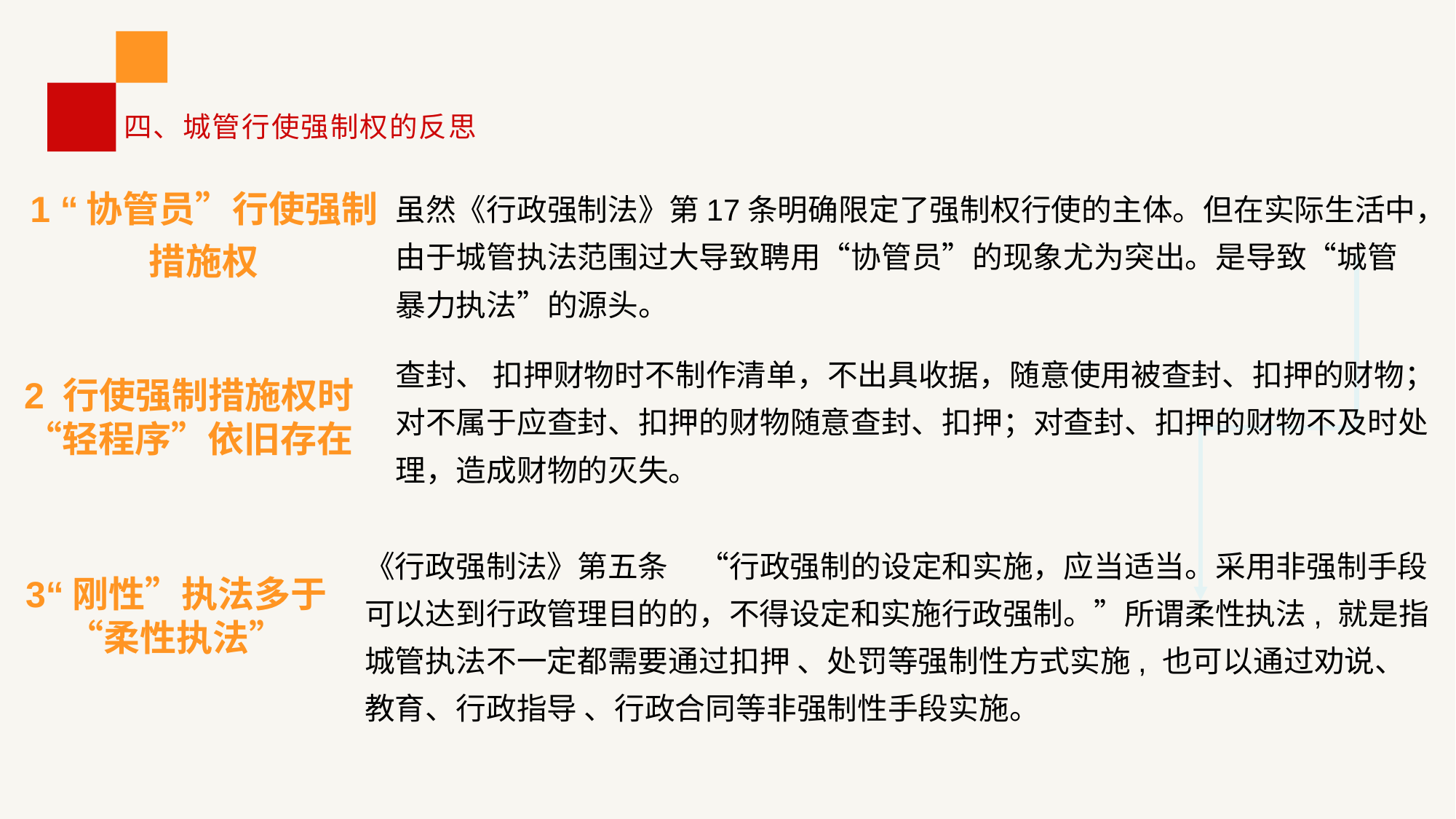

# 四、城管行使强制权的反思
1 “协管员”行使强制措施权
虽然《行政强制法》第17条明确限定了强制权行使的主体。但在实际生活中，由于城管执法范围过大导致聘用“协管员”的现象尤为突出。是导致“城管暴力执法”的源头。
查封、 扣押财物时不制作清单，不出具收据，随意使用被查封、扣押的财物；对不属于应查封、扣押的财物随意查封、扣押；对查封、扣押的财物不及时处理，造成财物的灭失。
2 行使强制措施权时“轻程序”依旧存在
《行政强制法》第五条　“行政强制的设定和实施，应当适当。采用非强制手段可以达到行政管理目的的，不得设定和实施行政强制。”所谓柔性执法, 就是指城管执法不一定都需要通过扣押 、处罚等强制性方式实施, 也可以通过劝说、教育、行政指导 、行政合同等非强制性手段实施。
3“刚性”执法多于“柔性执法”